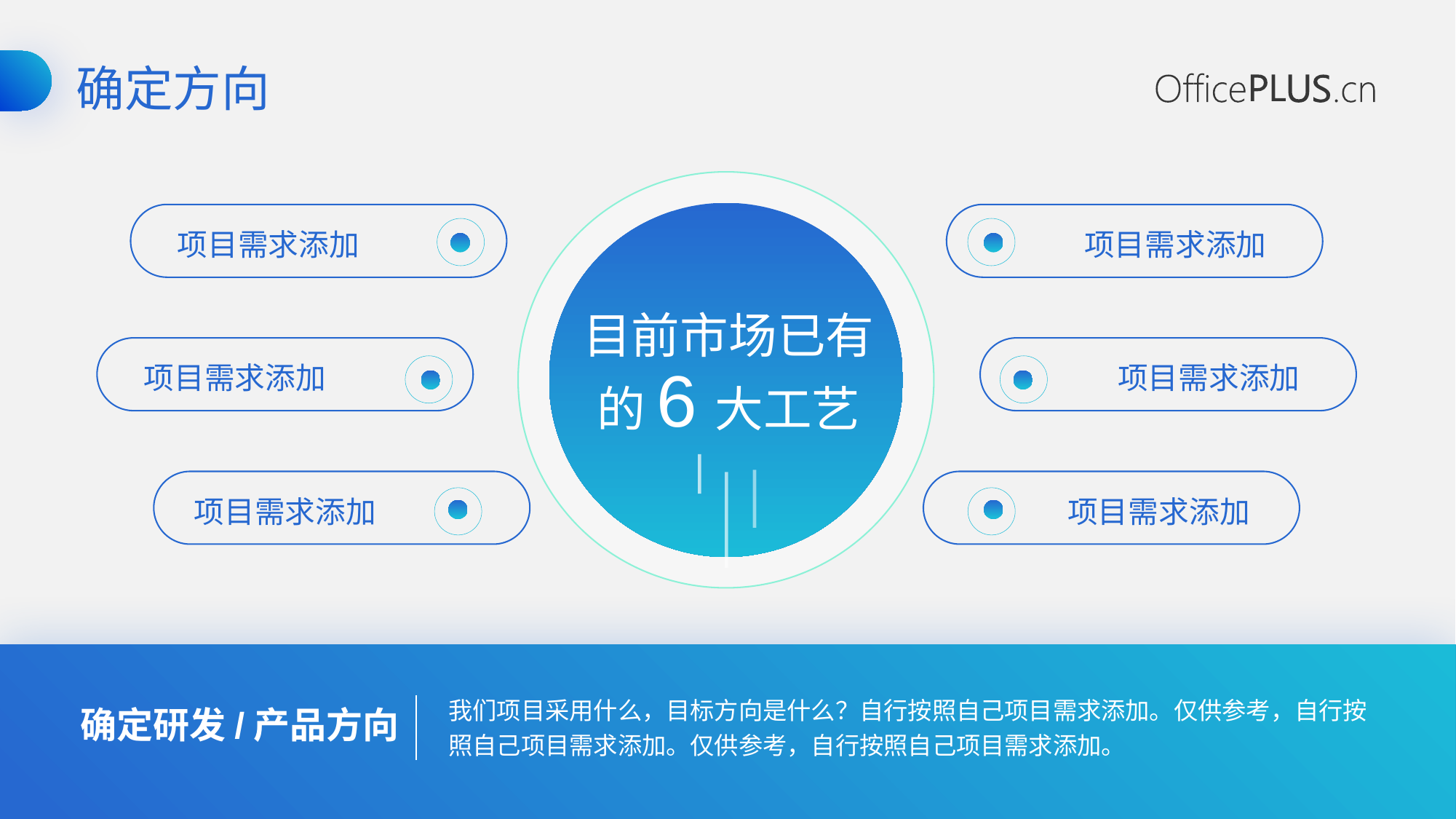

确定方向

项目需求添加
项目需求添加

目前市场已有的6大工艺

项目需求添加
项目需求添加

项目需求添加
项目需求添加

我们项目采用什么，目标方向是什么？自行按照自己项目需求添加。仅供参考，自行按照自己项目需求添加。仅供参考，自行按照自己项目需求添加。
确定研发/产品方向